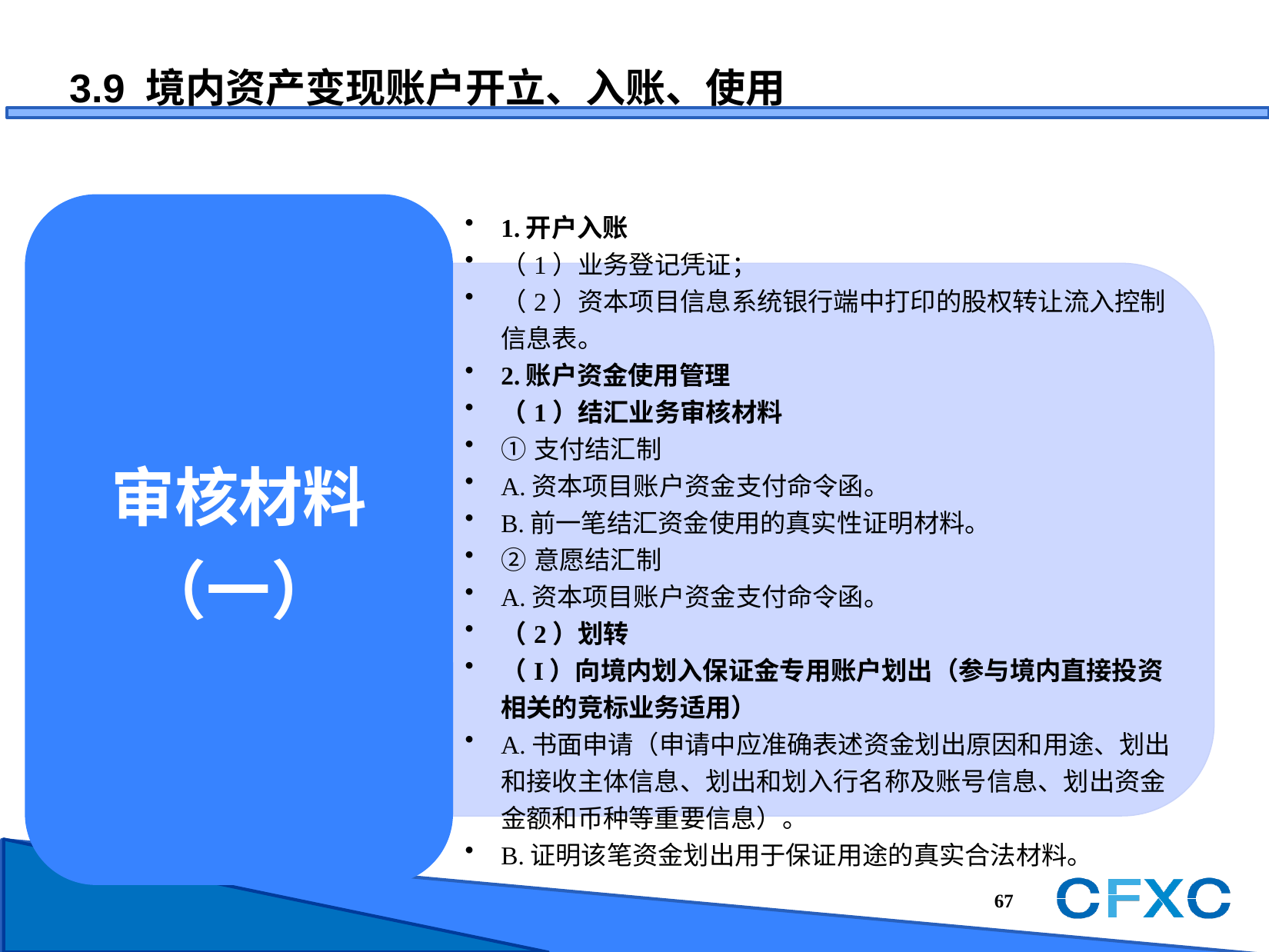

3.9 境内资产变现账户开立、入账、使用
审核材料（一）
1.开户入账
（1）结汇业务审核材料
①支付结汇制
A.资本项目账户资金支付命令函。
B.前一笔结汇资金使用的真实性证明材料。
②意愿结汇制
A.资本项目账户资金支付命令函。
（2）划转
（I）向境内划入保证金专用账户划出（参与境内直接投资相关的竞标业务适用）
A.书面申请（申请中应准确表述资金划出原因和用途、划出和接收主体信息、划出和划入行名称及账号信息、划出资金金额和币种等重要信息）。
B.证明该笔资金划出用于保证用途的真实合法材料。
（1）业务登记凭证；
（2）资本项目信息系统银行端中打印的股权转让流入控制信息表。
2.账户资金使用管理
67